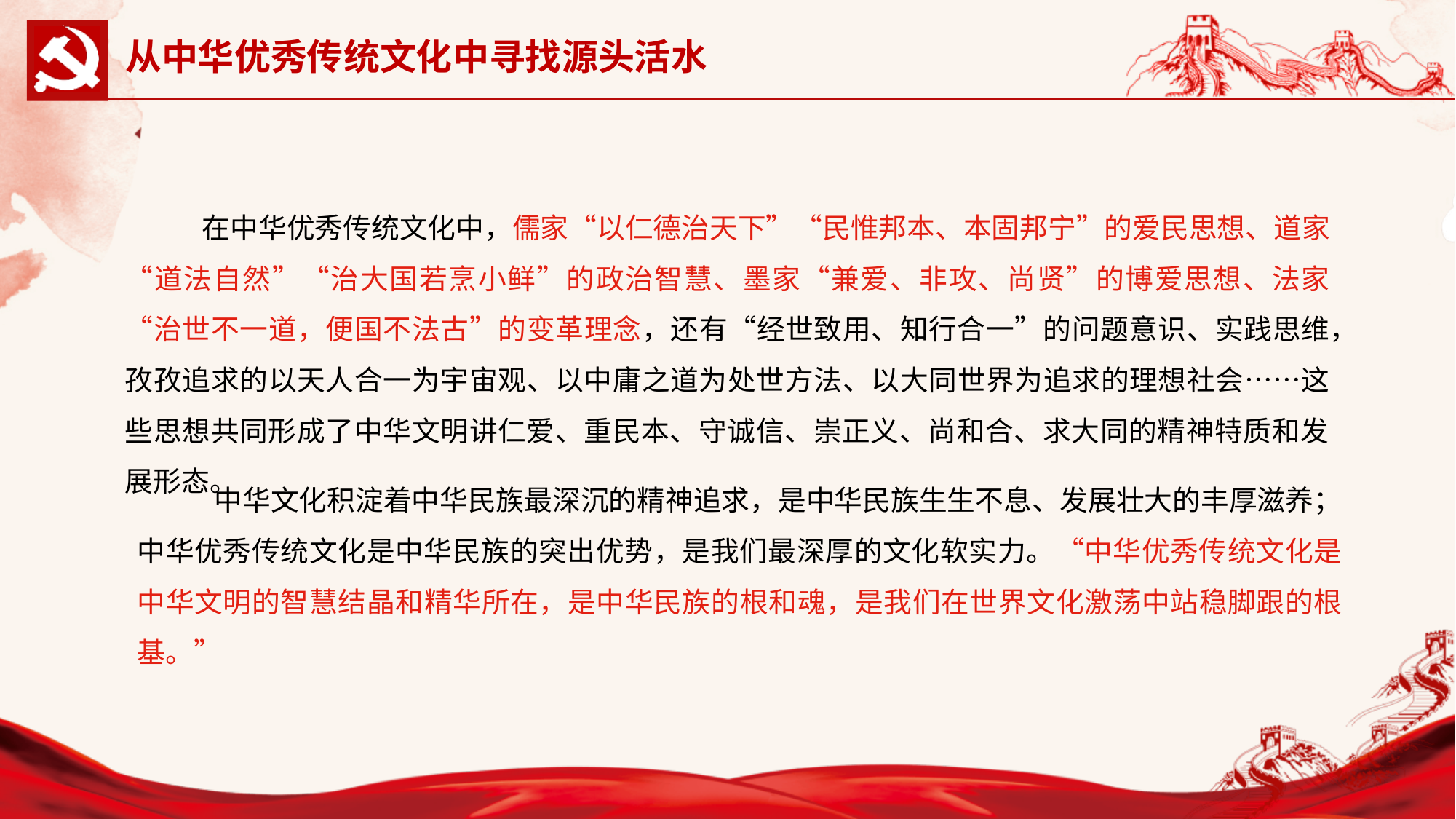

从中华优秀传统文化中寻找源头活水
           在中华优秀传统文化中，儒家“以仁德治天下”“民惟邦本、本固邦宁”的爱民思想、道家“道法自然”“治大国若烹小鲜”的政治智慧、墨家“兼爱、非攻、尚贤”的博爱思想、法家“治世不一道，便国不法古”的变革理念，还有“经世致用、知行合一”的问题意识、实践思维，孜孜追求的以天人合一为宇宙观、以中庸之道为处世方法、以大同世界为追求的理想社会……这些思想共同形成了中华文明讲仁爱、重民本、守诚信、崇正义、尚和合、求大同的精神特质和发展形态。
           中华文化积淀着中华民族最深沉的精神追求，是中华民族生生不息、发展壮大的丰厚滋养；中华优秀传统文化是中华民族的突出优势，是我们最深厚的文化软实力。“中华优秀传统文化是中华文明的智慧结晶和精华所在，是中华民族的根和魂，是我们在世界文化激荡中站稳脚跟的根基。”